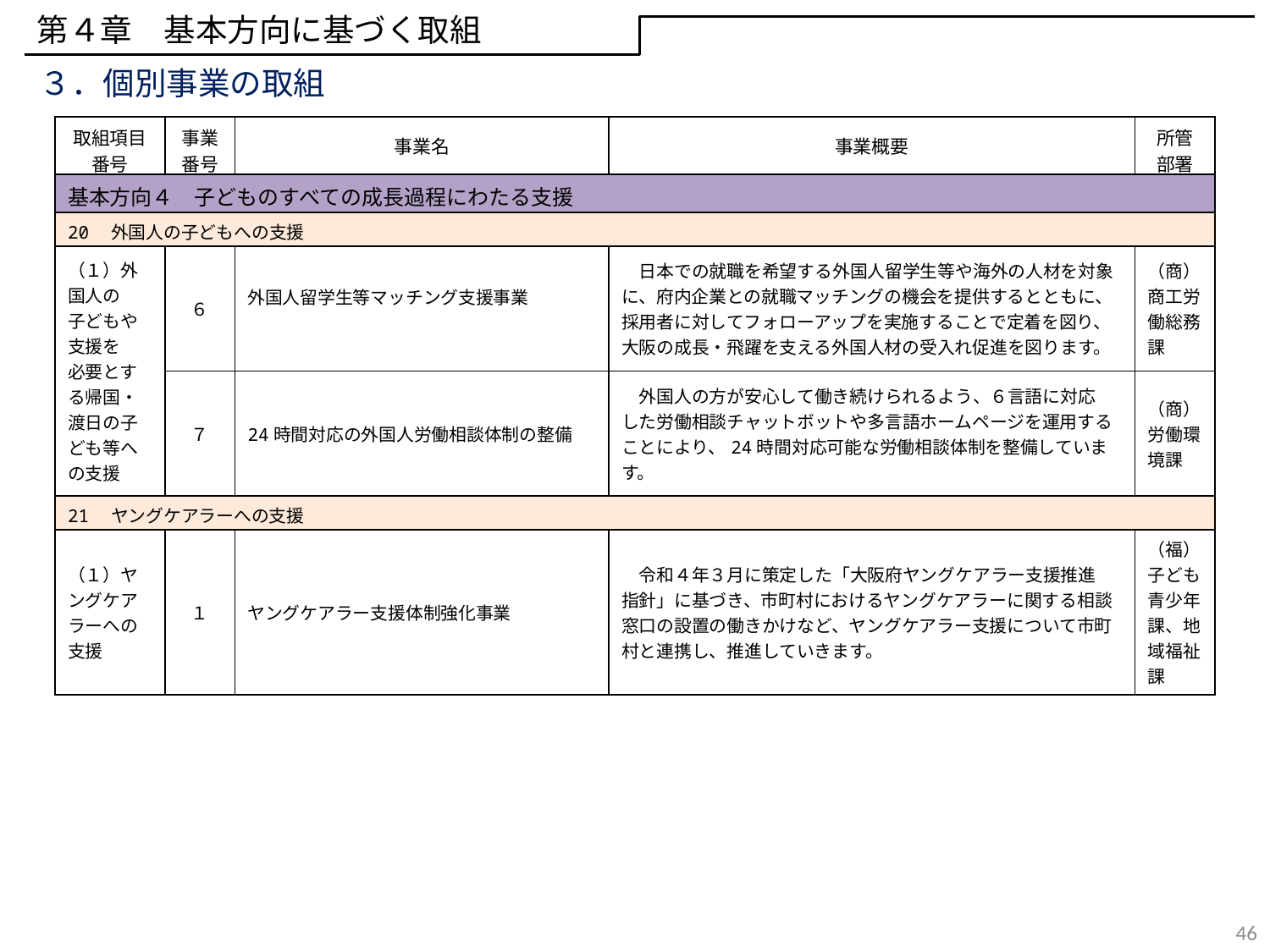

第４章　基本方向に基づく取組
３．個別事業の取組
| 取組項目 番号 | 事業 番号 | 事業名 | 事業概要 | 所管 部署 |
| --- | --- | --- | --- | --- |
| 基本方向４　子どものすべての成長過程にわたる支援 |  |  |  |  |
| 20　外国人の子どもへの支援 |  |  |  |  |
| （１）外国人の 子どもや支援を 必要とする帰国・渡日の子ども等への支援 | ６ | 外国人留学生等マッチング支援事業 | 日本での就職を希望する外国人留学生等や海外の人材を対象に、府内企業との就職マッチングの機会を提供するとともに、 採用者に対してフォローアップを実施することで定着を図り、大阪の成長・飛躍を支える外国人材の受入れ促進を図ります。 | （商）商工労働総務課 |
|  | ７ | 24時間対応の外国人労働相談体制の整備 | 外国人の方が安心して働き続けられるよう、６言語に対応 した労働相談チャットボットや多言語ホームページを運用する ことにより、24時間対応可能な労働相談体制を整備しています。 | （商）労働環境課 |
| 21　ヤングケアラーへの支援 |  |  |  |  |
| （１）ヤングケアラーへの支援 | １ | ヤングケアラー支援体制強化事業 | 令和４年３月に策定した「大阪府ヤングケアラー支援推進 指針」に基づき、市町村におけるヤングケアラーに関する相談窓口の設置の働きかけなど、ヤングケアラー支援について市町村と連携し、推進していきます。 | （福） 子ども青少年課、地域福祉課 |
46